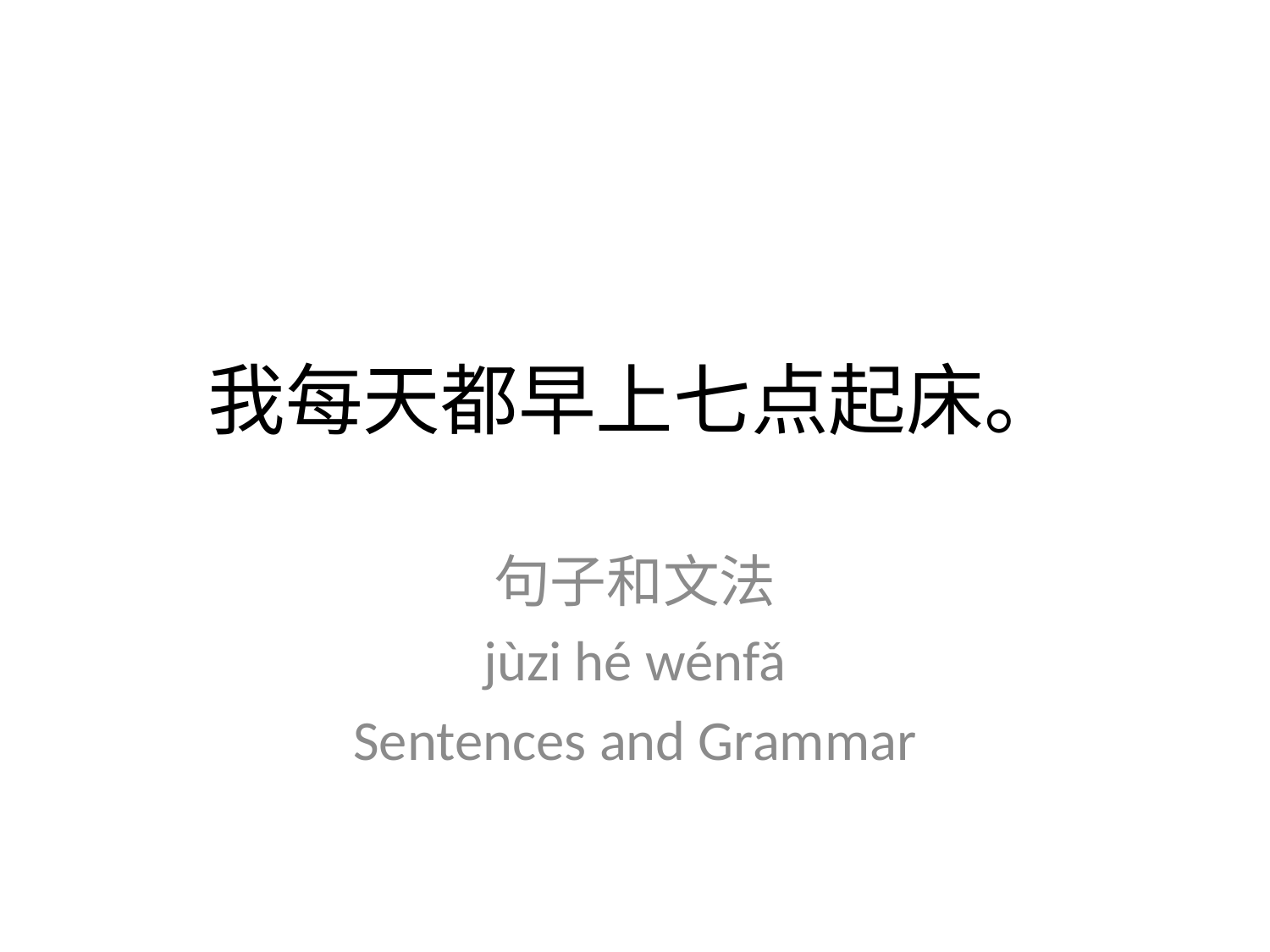

# 我每天都早上七点起床。
句子和文法
jùzi hé wénfǎ
Sentences and Grammar